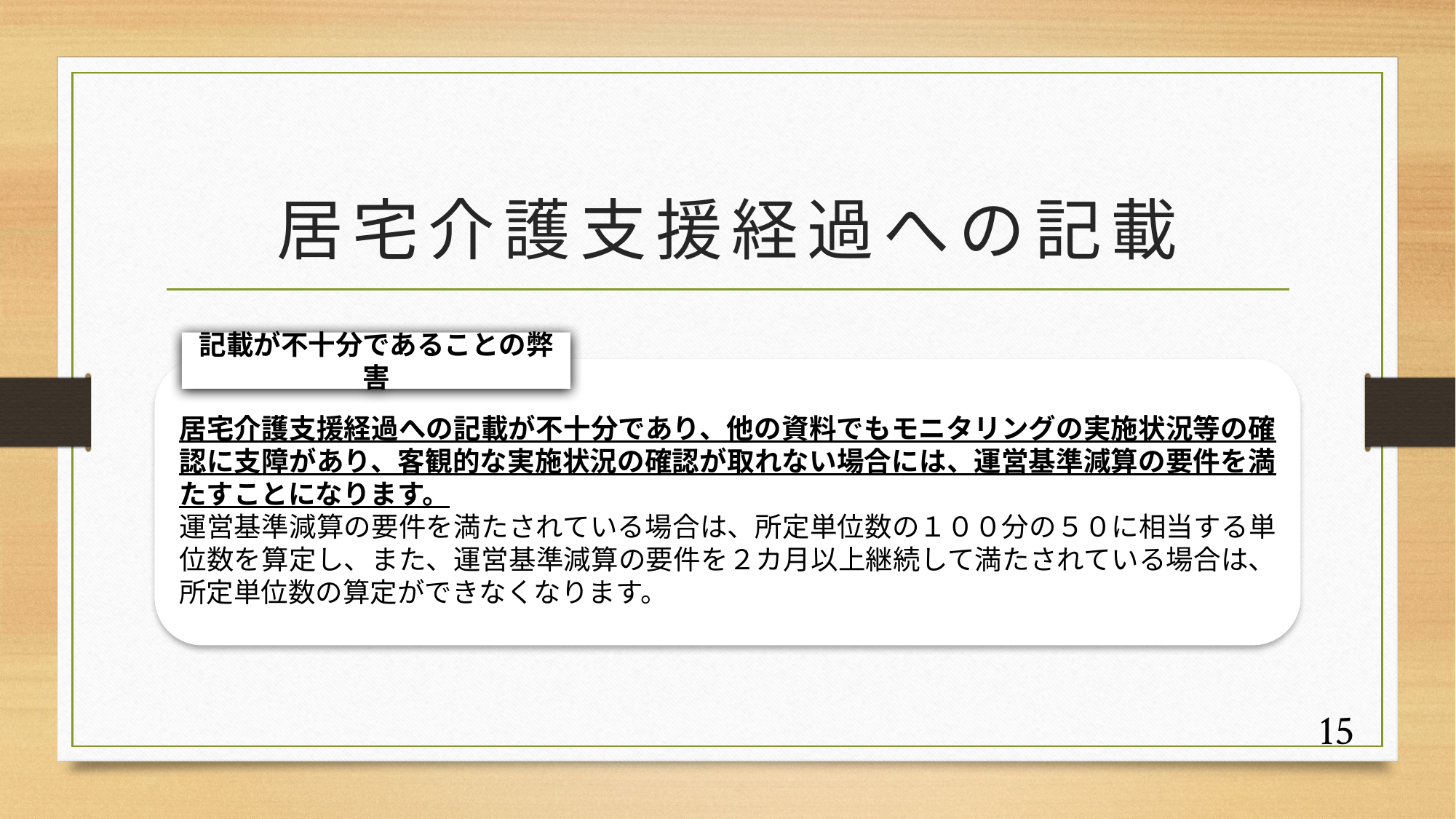

# 居宅介護支援経過への記載
記載が不十分であることの弊害

居宅介護支援経過への記載が不十分であり、他の資料でもモニタリングの実施状況等の確認に支障があり、客観的な実施状況の確認が取れない場合には、運営基準減算の要件を満たすことになります。
運営基準減算の要件を満たされている場合は、所定単位数の１００分の５０に相当する単位数を算定し、また、運営基準減算の要件を２カ月以上継続して満たされている場合は、所定単位数の算定ができなくなります。
15